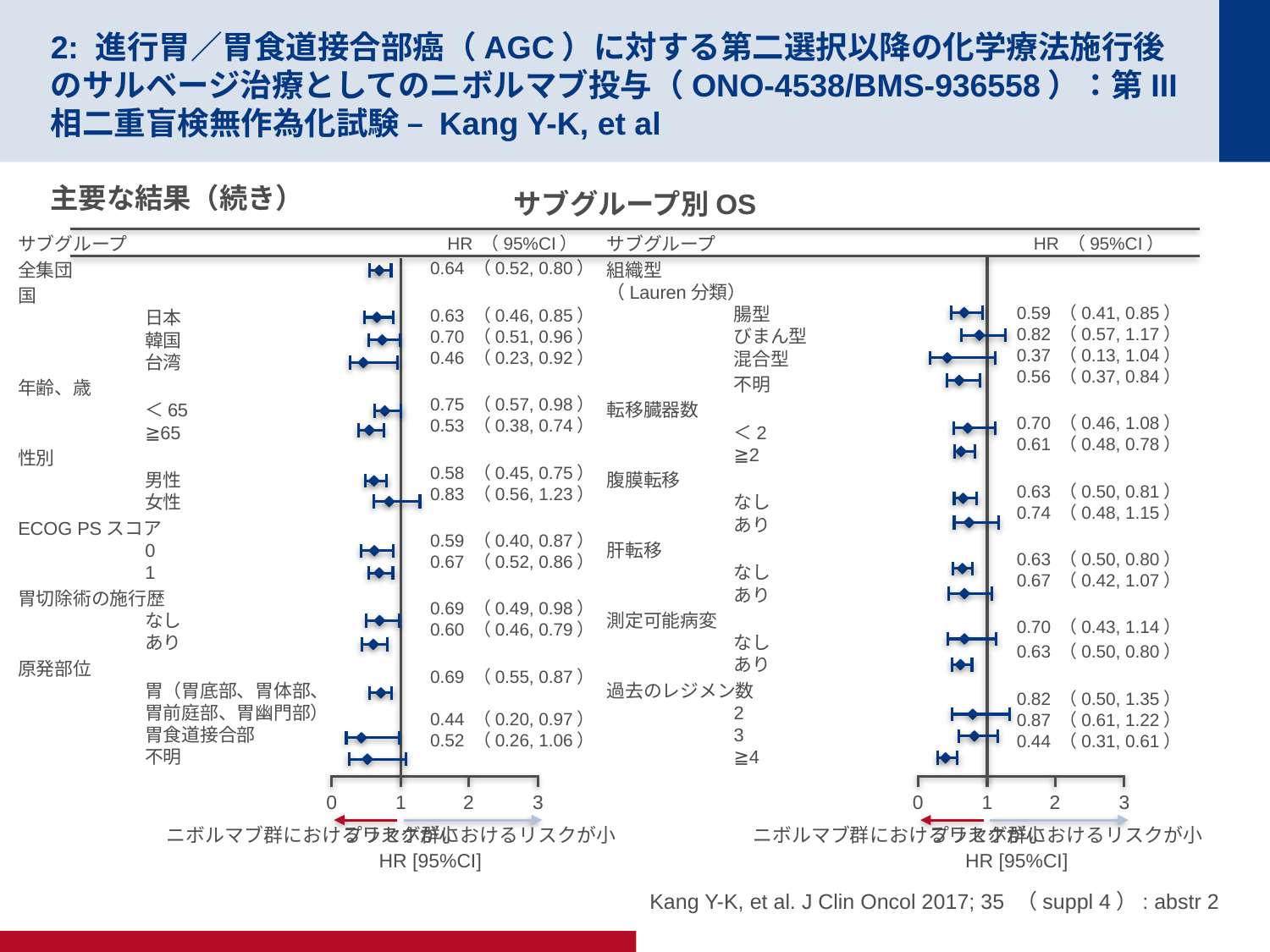

# 2: 進行胃／胃食道接合部癌（AGC）に対する第二選択以降の化学療法施行後のサルベージ治療としてのニボルマブ投与（ONO-4538/BMS-936558）：第III相二重盲検無作為化試験 – Kang Y-K, et al
主要な結果（続き）
サブグループ別OS
サブグループ
全集団
国
	日本
	韓国
	台湾
年齢、歳
	＜65
	≧65
性別
	男性
	女性
ECOG PSスコア
	0
	1
胃切除術の施行歴
	なし
	あり
原発部位
	胃（胃底部、胃体部、
	胃前庭部、胃幽門部）
	胃食道接合部
	不明
HR （95%CI）
0.64 （0.52, 0.80）

0.63 （0.46, 0.85）
0.70 （0.51, 0.96）
0.46 （0.23, 0.92）

0.75 （0.57, 0.98）
0.53 （0.38, 0.74）

0.58 （0.45, 0.75）
0.83 （0.56, 1.23）

0.59 （0.40, 0.87）
0.67 （0.52, 0.86）

0.69 （0.49, 0.98）
0.60 （0.46, 0.79）

0.69 （0.55, 0.87）
0.44 （0.20, 0.97）
0.52 （0.26, 1.06）
サブグループ
組織型
（Lauren分類）
	腸型
	びまん型
	混合型
	不明
転移臓器数
	＜2
	≧2
腹膜転移
	なし
	あり
肝転移
	なし
	あり
測定可能病変
	なし
	あり
過去のレジメン数
	2
	3
	≧4
HR （95%CI）

0.59 （0.41, 0.85）
0.82 （0.57, 1.17）
0.37 （0.13, 1.04）
0.56 （0.37, 0.84）

0.70 （0.46, 1.08）
0.61 （0.48, 0.78）

0.63 （0.50, 0.81）
0.74 （0.48, 1.15）

0.63 （0.50, 0.80）
0.67 （0.42, 1.07）

0.70 （0.43, 1.14）
0.63 （0.50, 0.80）

0.82 （0.50, 1.35）
0.87 （0.61, 1.22）
0.44 （0.31, 0.61）

0
1
2
3
0
1
2
3
ニボルマブ群におけるリスクが小
プラセボ群におけるリスクが小
ニボルマブ群におけるリスクが小
プラセボ群におけるリスクが小
HR [95%CI]
HR [95%CI]
Kang Y-K, et al. J Clin Oncol 2017; 35 （suppl 4）: abstr 2